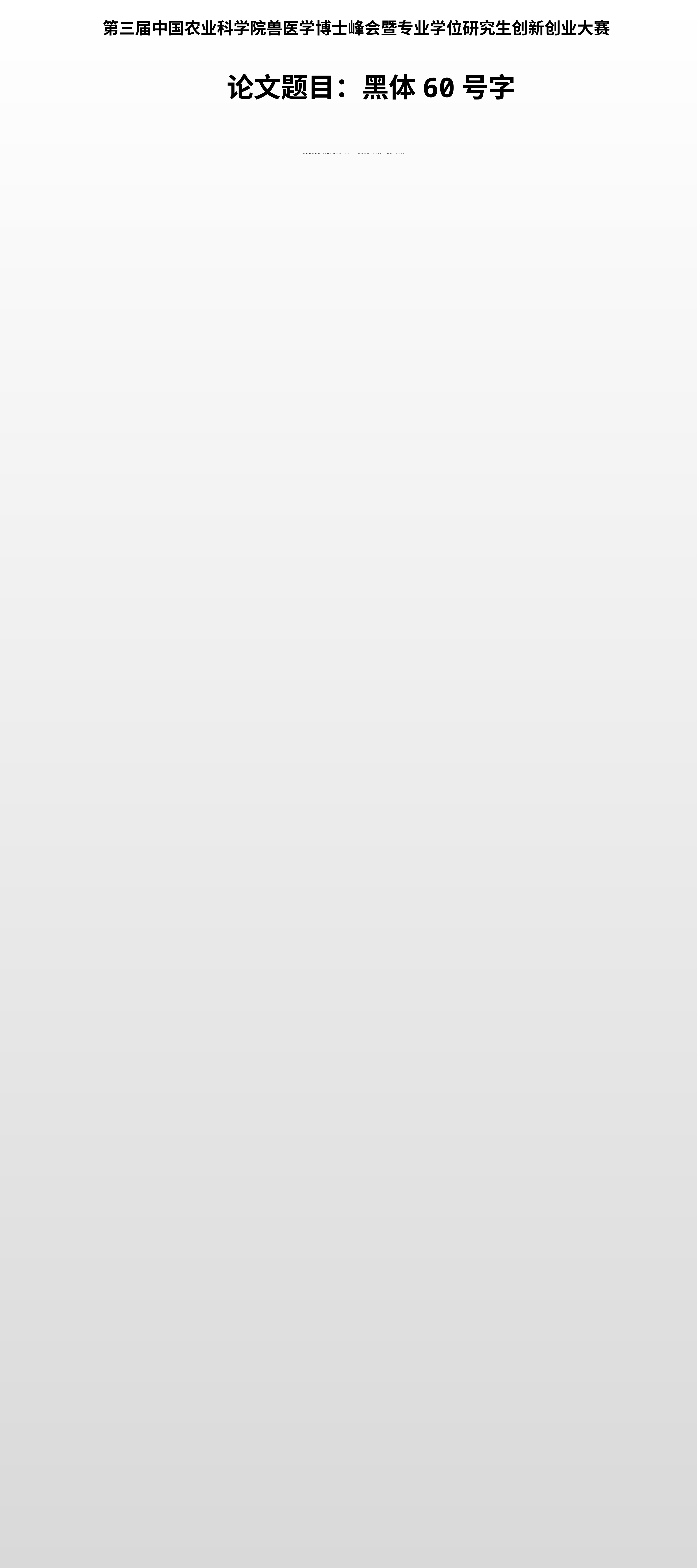

第三届中国农业科学院兽医学博士峰会暨专业学位研究生创新创业大赛
论文题目：黑体60号字
# （微软雅黑标题 36号）博士生：**     指导老师：****   单位：****